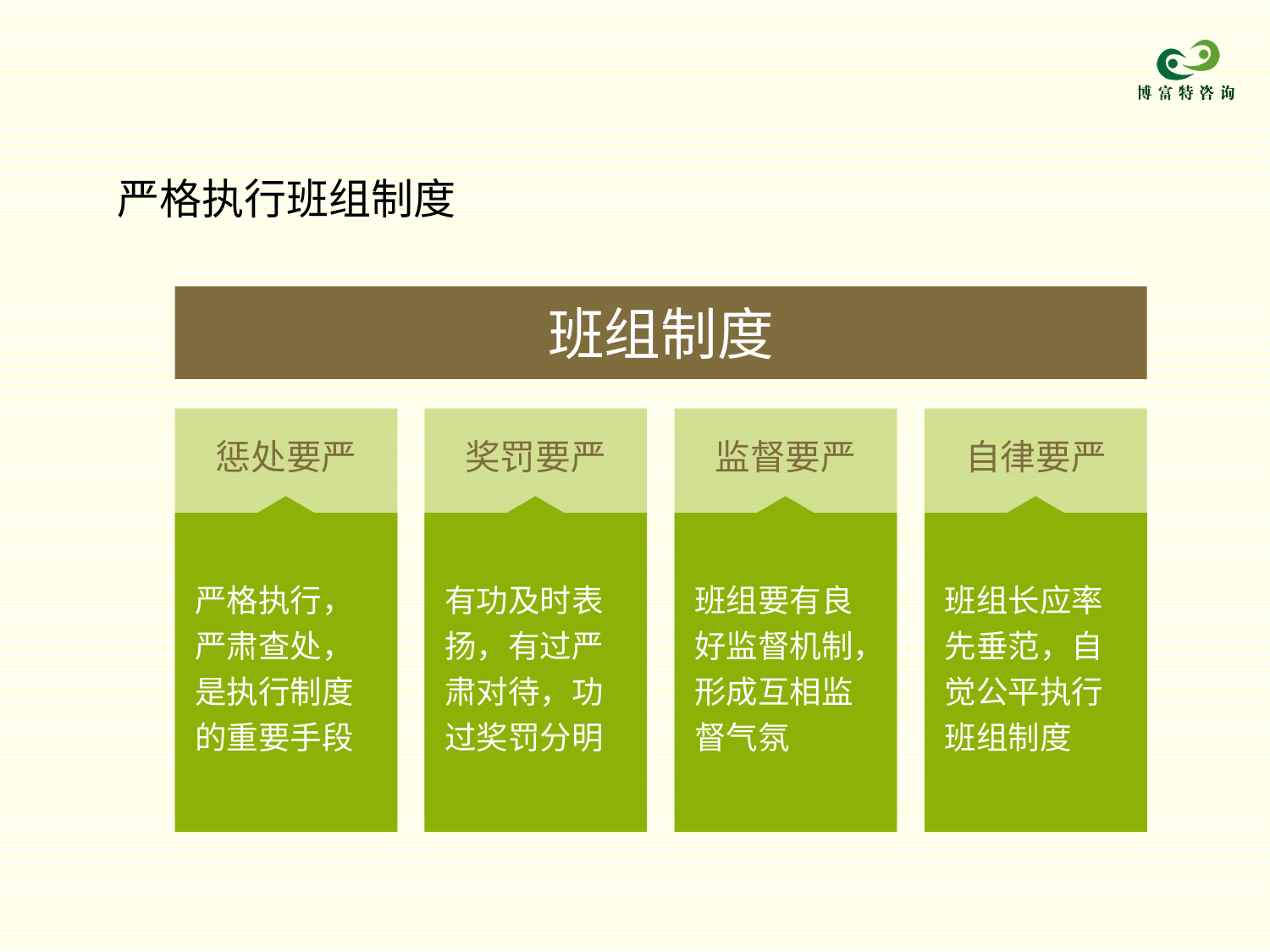

严格执行班组制度
班组制度

惩处要严
奖罚要严
监督要严
自律要严
严格执行，严肃查处，是执行制度的重要手段
有功及时表扬，有过严肃对待，功过奖罚分明
班组要有良好监督机制，形成互相监督气氛
班组长应率先垂范，自觉公平执行班组制度